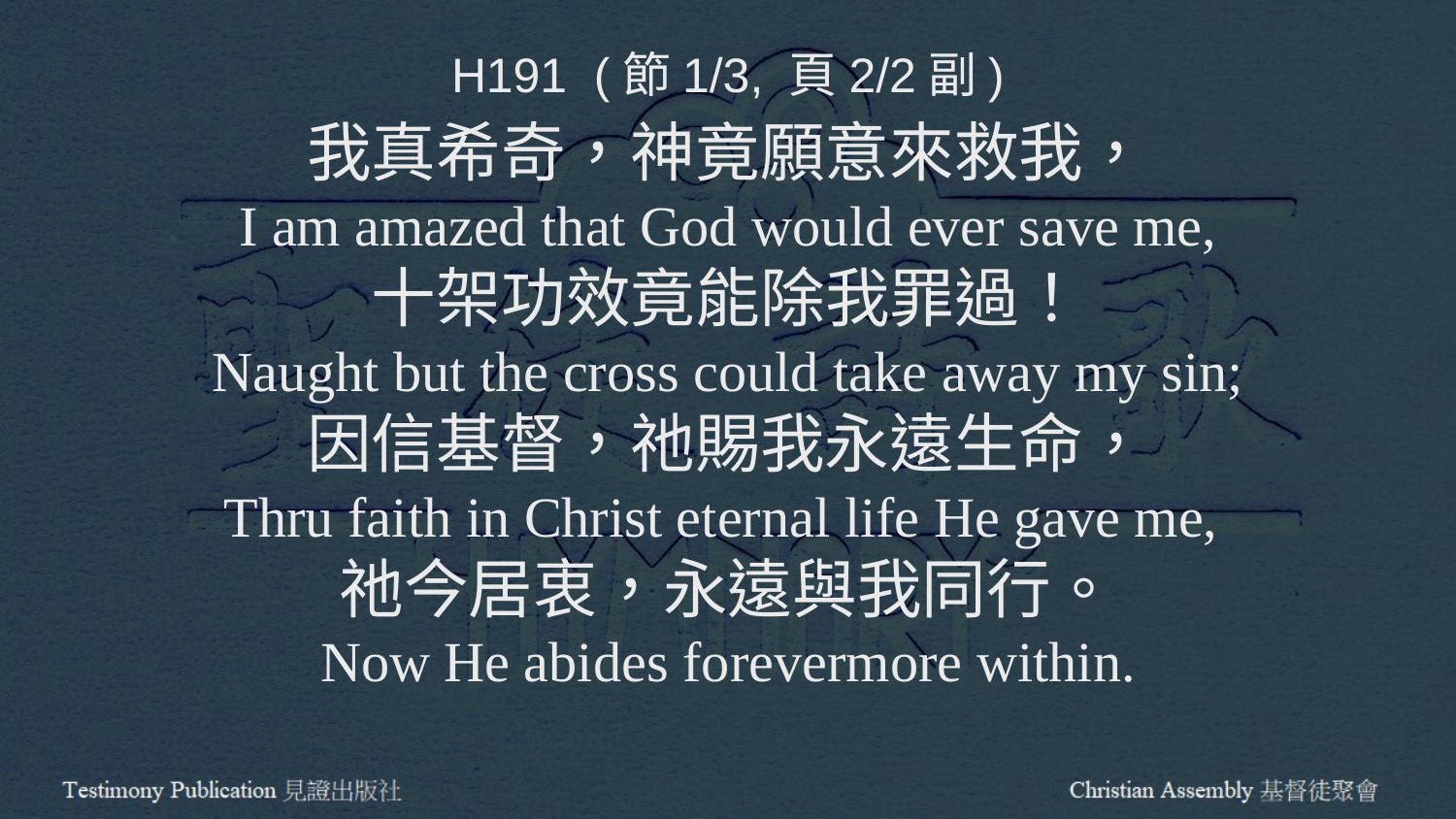

H191  (節1/3, 頁2/2副)
我真希奇，神竟願意來救我，
I am amazed that God would ever save me,
十架功效竟能除我罪過！
Naught but the cross could take away my sin;
因信基督，祂賜我永遠生命，
Thru faith in Christ eternal life He gave me,
祂今居衷，永遠與我同行。
Now He abides forevermore within.